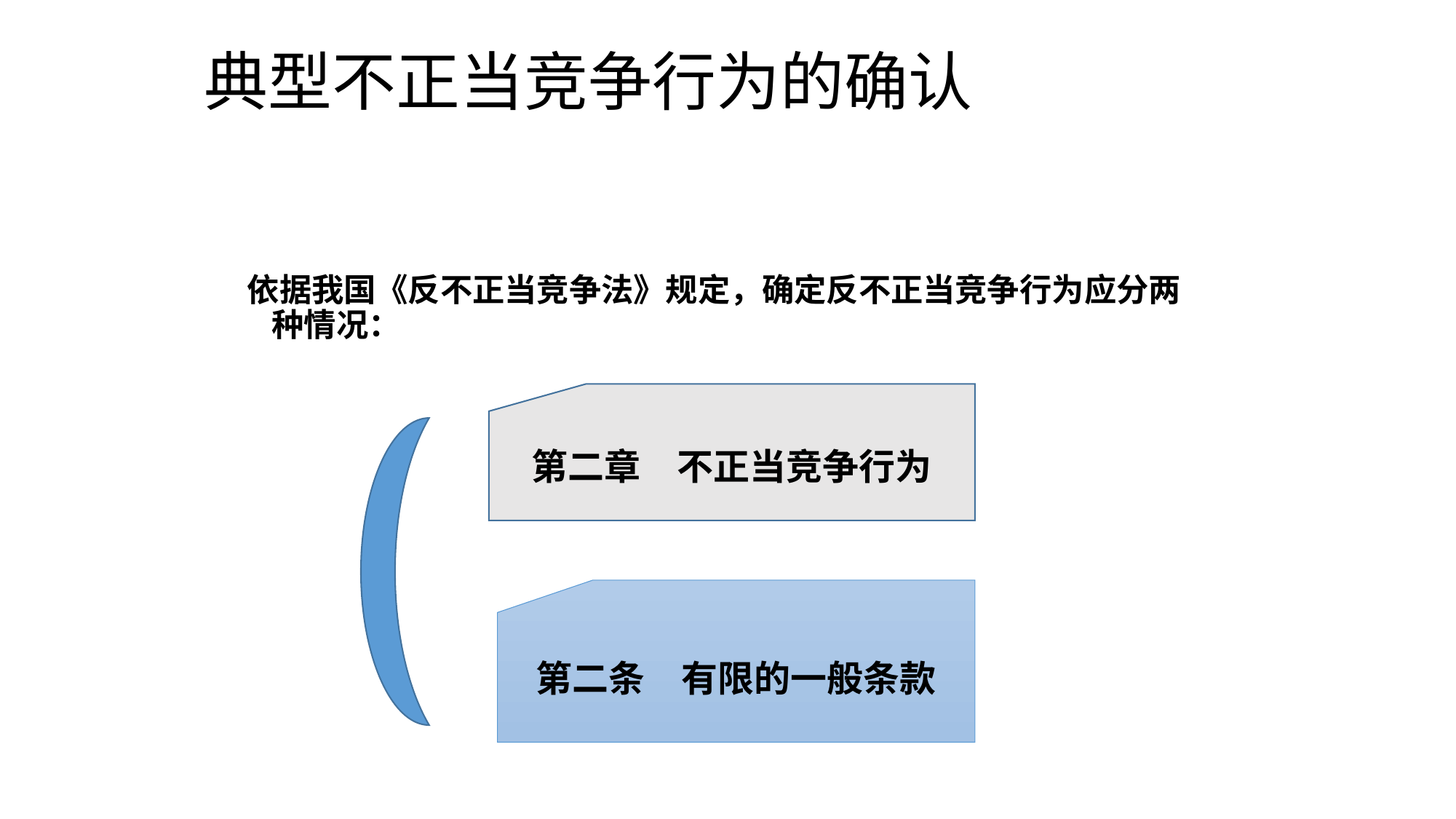

# 典型不正当竞争行为的确认
依据我国《反不正当竞争法》规定，确定反不正当竞争行为应分两种情况：
第二章　不正当竞争行为

第二条　有限的一般条款